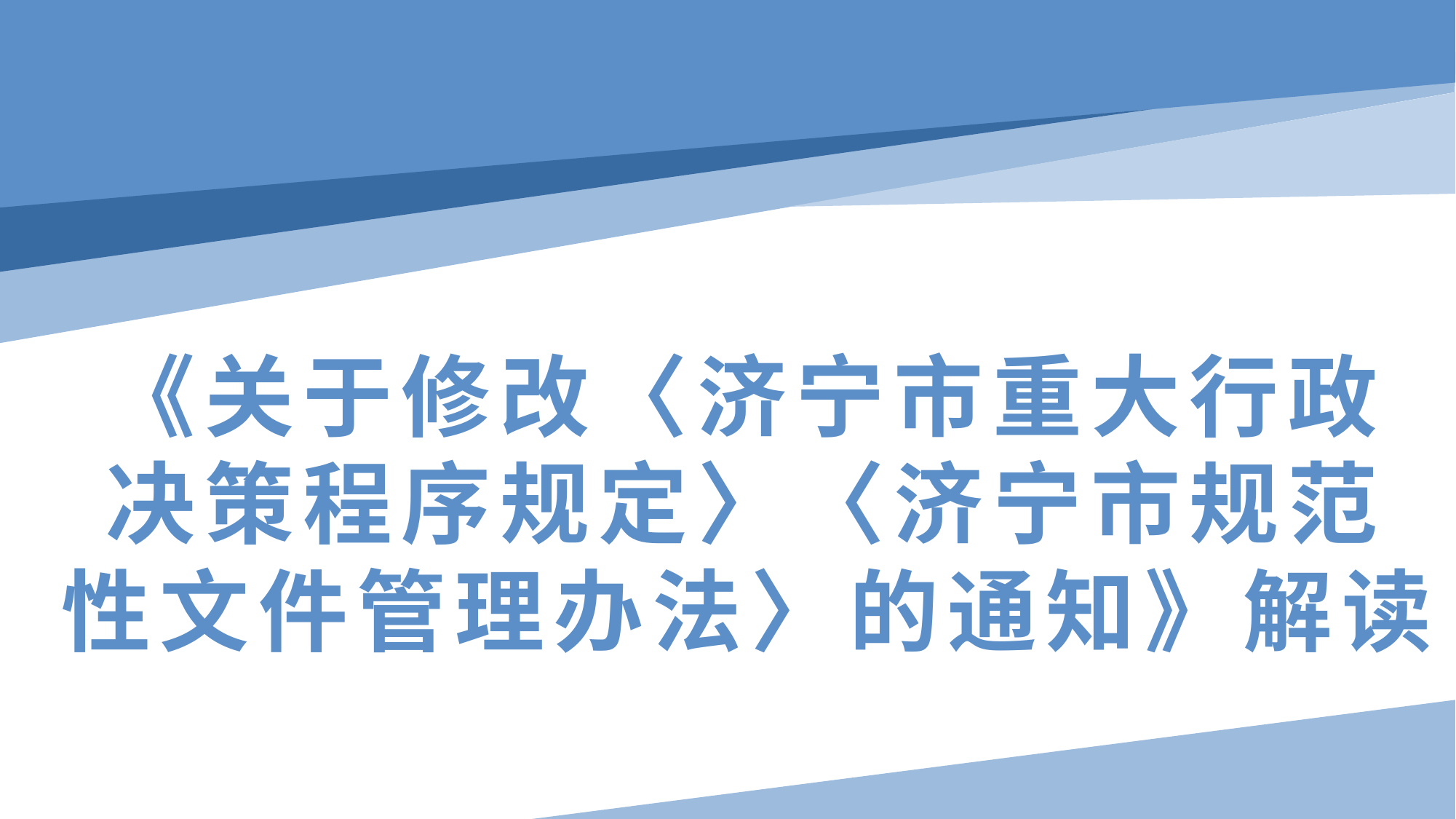

# 《关于修改〈济宁市重大行政决策程序规定〉〈济宁市规范性文件管理办法〉的通知》解读